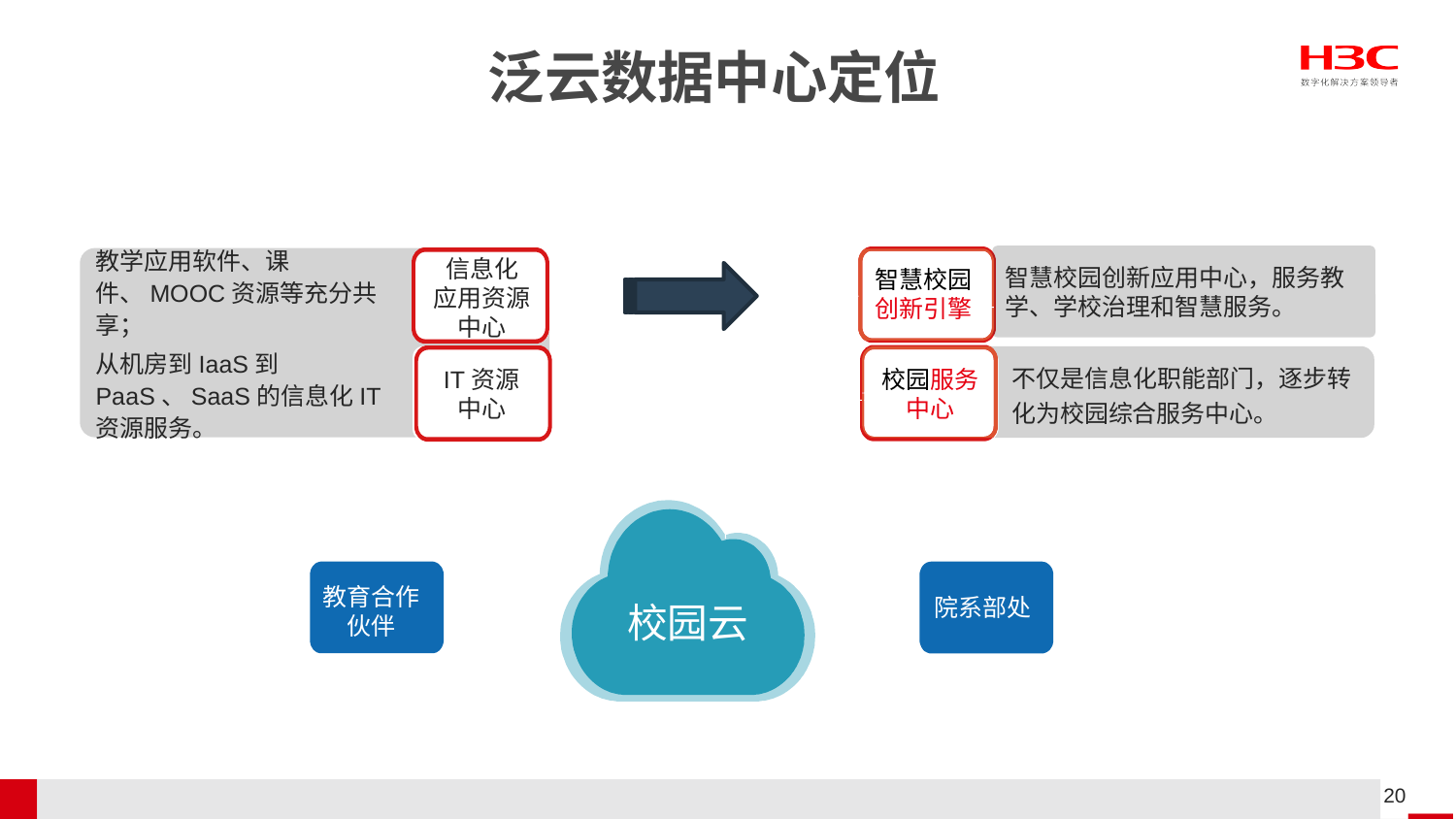

泛云数据中心定位

# 校园云中心功能定位
智慧校园创新应用中心，服务教学、学校治理和智慧服务。

教学应用软件、课件、MOOC资源等充分共享；
从机房到IaaS到PaaS、SaaS的信息化IT资源服务。

信息化
应用资源
中心

智慧校园
创新引擎

IT资源
中心

不仅是信息化职能部门，逐步转化为校园综合服务中心。

校园服务
中心

教育合作
伙伴
院系部处
校园云